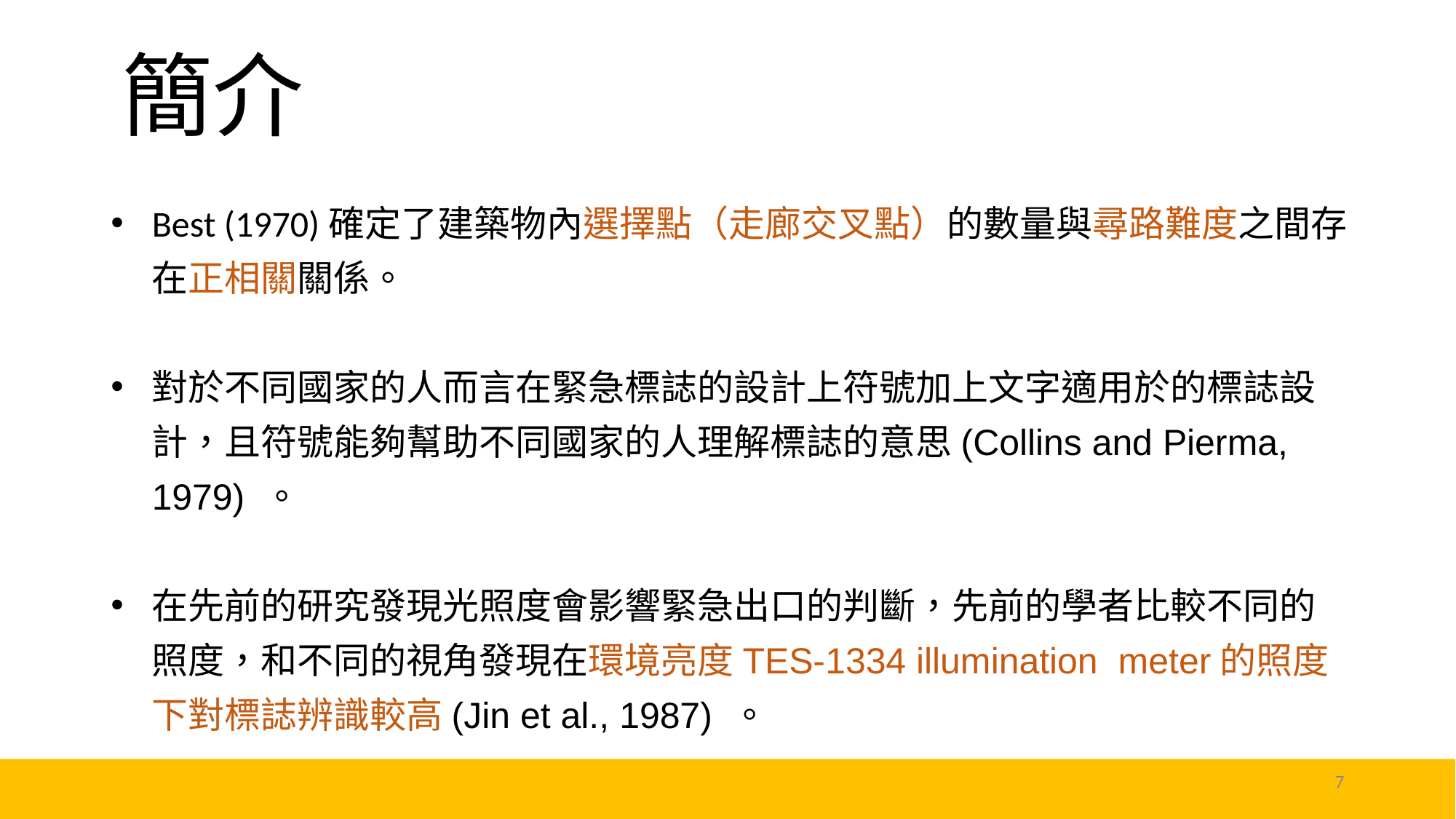

# 簡介
Best (1970)確定了建築物內選擇點（走廊交叉點）的數量與尋路難度之間存在正相關關係。

對於不同國家的人而言在緊急標誌的設計上符號加上文字適用於的標誌設計，且符號能夠幫助不同國家的人理解標誌的意思(Collins and Pierma, 1979) 。

在先前的研究發現光照度會影響緊急出口的判斷，先前的學者比較不同的照度，和不同的視角發現在環境亮度TES-1334 illumination  meter的照度下對標誌辨識較高(Jin et al., 1987) 。

7